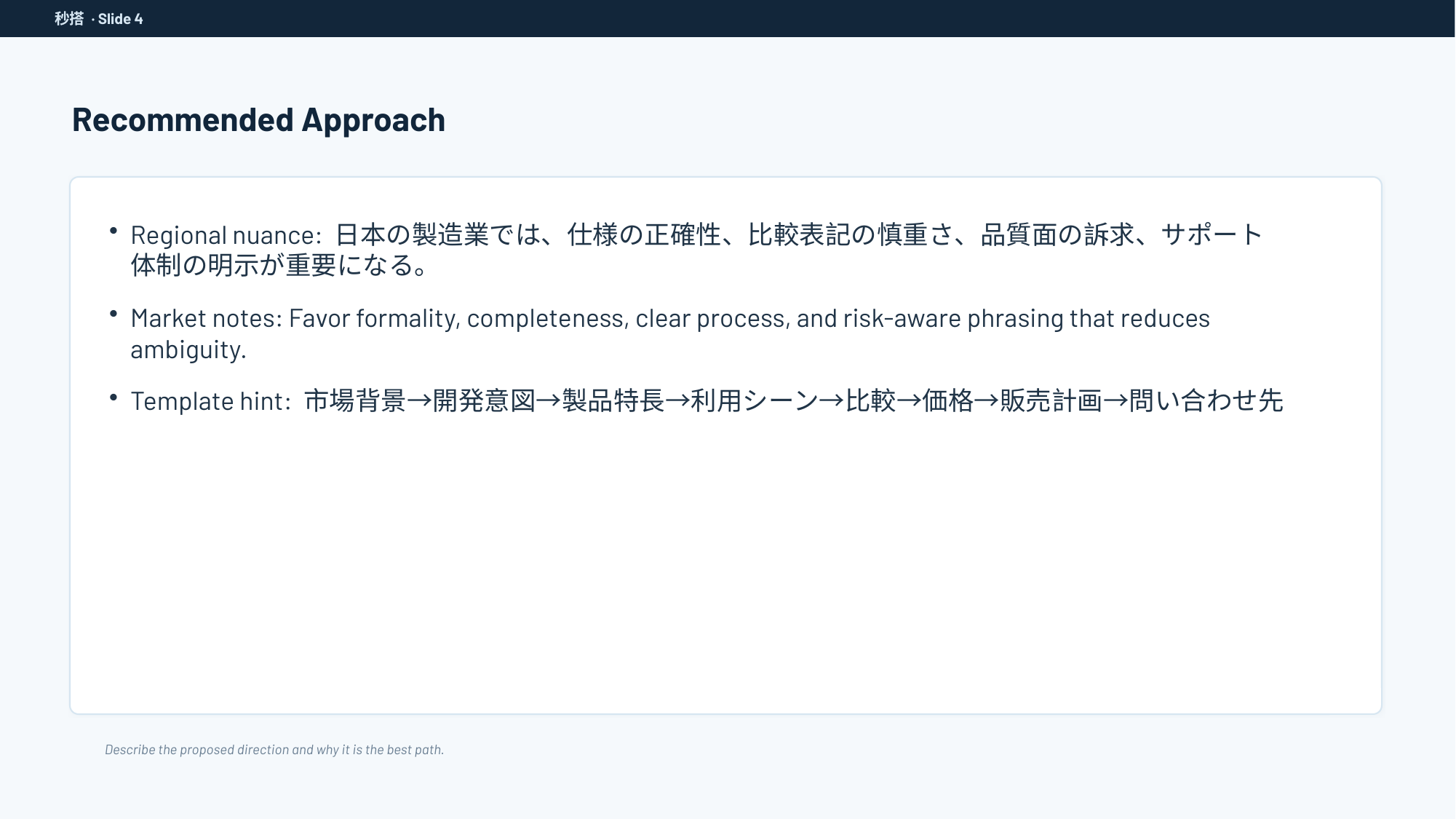

秒搭 · Slide 4
Recommended Approach

Regional nuance: 日本の製造業では、仕様の正確性、比較表記の慎重さ、品質面の訴求、サポート体制の明示が重要になる。
Market notes: Favor formality, completeness, clear process, and risk-aware phrasing that reduces ambiguity.
Template hint: 市場背景→開発意図→製品特長→利用シーン→比較→価格→販売計画→問い合わせ先
Describe the proposed direction and why it is the best path.